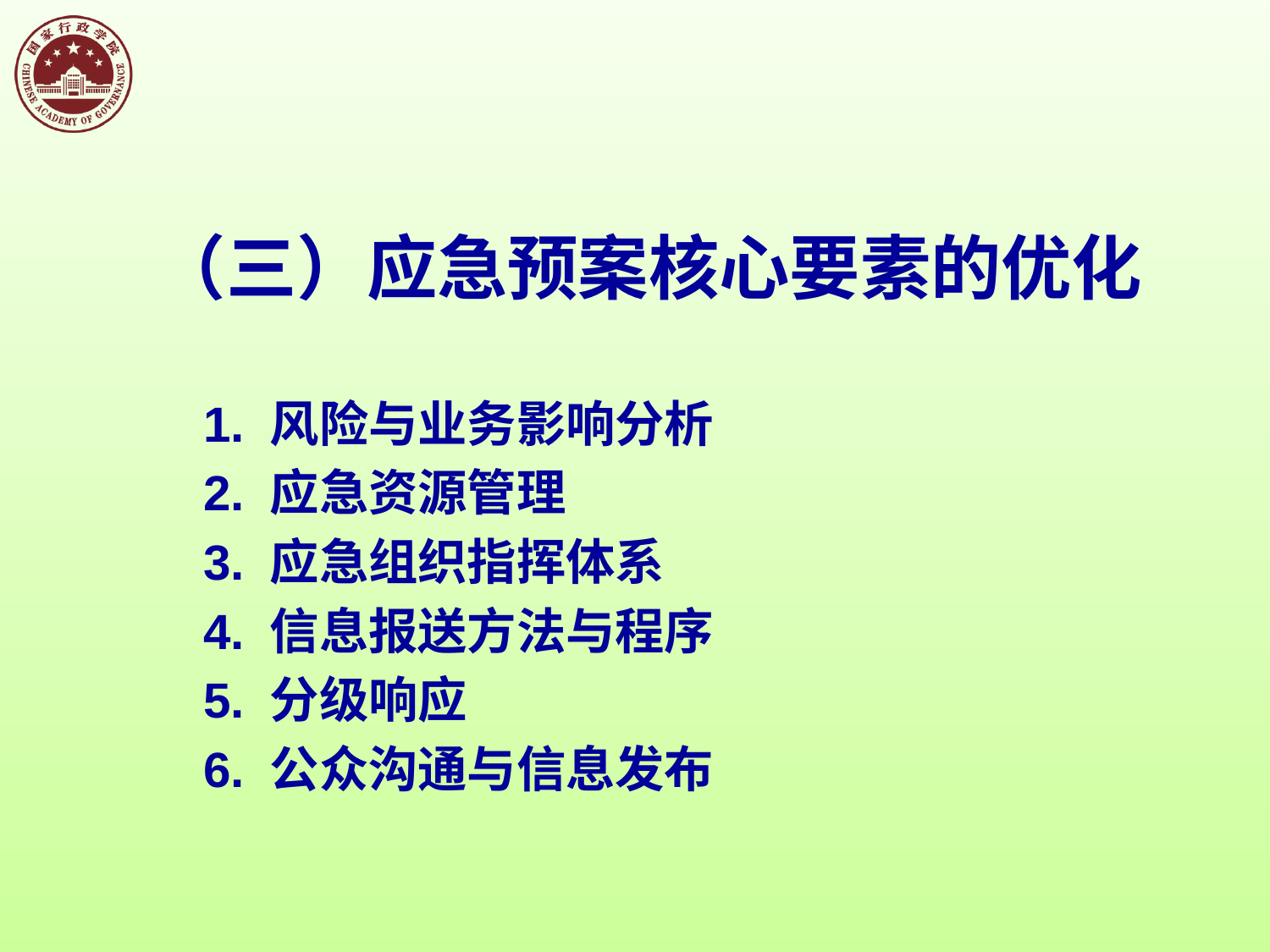

# （三）应急预案核心要素的优化
1. 风险与业务影响分析
2. 应急资源管理
3. 应急组织指挥体系
4. 信息报送方法与程序
5. 分级响应
6. 公众沟通与信息发布